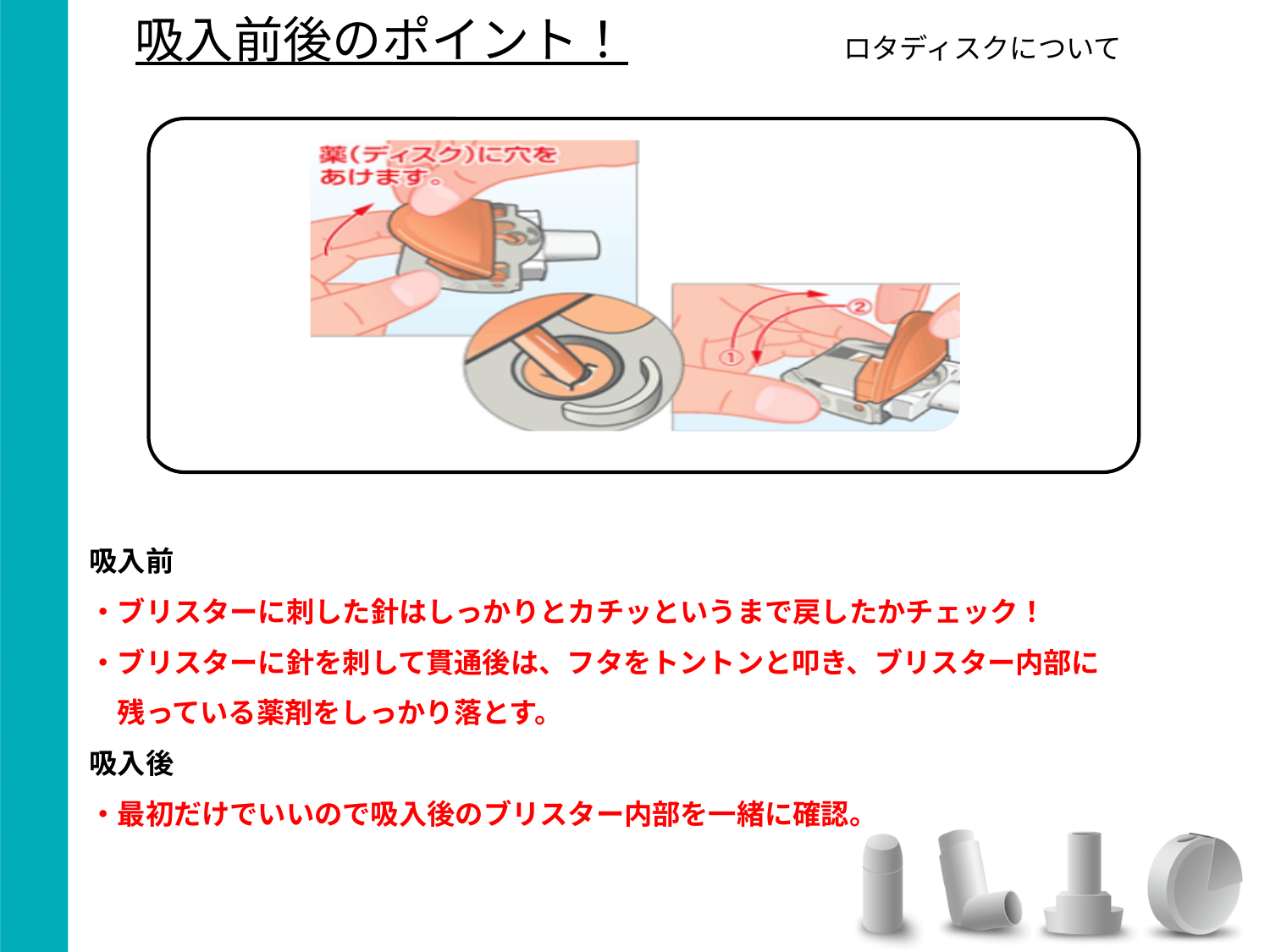

吸入前後のポイント！
# ロタディスクについて

吸入前
・ブリスターに刺した針はしっかりとカチッというまで戻したかチェック！
・ブリスターに針を刺して貫通後は、フタをトントンと叩き、ブリスター内部に
　残っている薬剤をしっかり落とす。
吸入後
・最初だけでいいので吸入後のブリスター内部を一緒に確認。